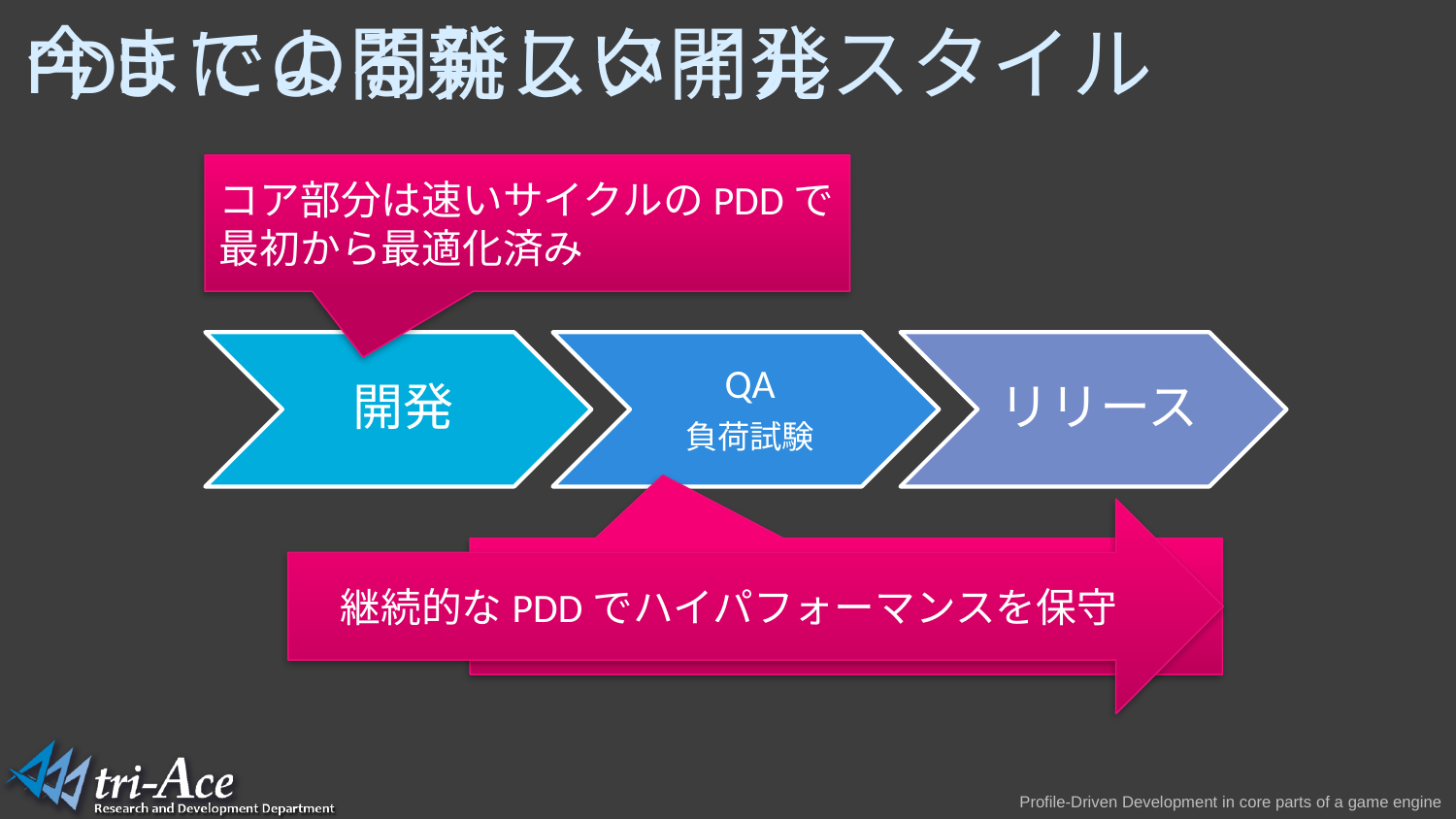

# PDDによる新しい開発スタイル
今までの開発スタイル
コア部分は速いサイクルのPDDで
最初から最適化済み
開発
QA
負荷試験
リリース
継続的なPDDでハイパフォーマンスを保守
目標のパフォーマンスに届かない!!
超ヤバい状態でのプロファイルと最適化！